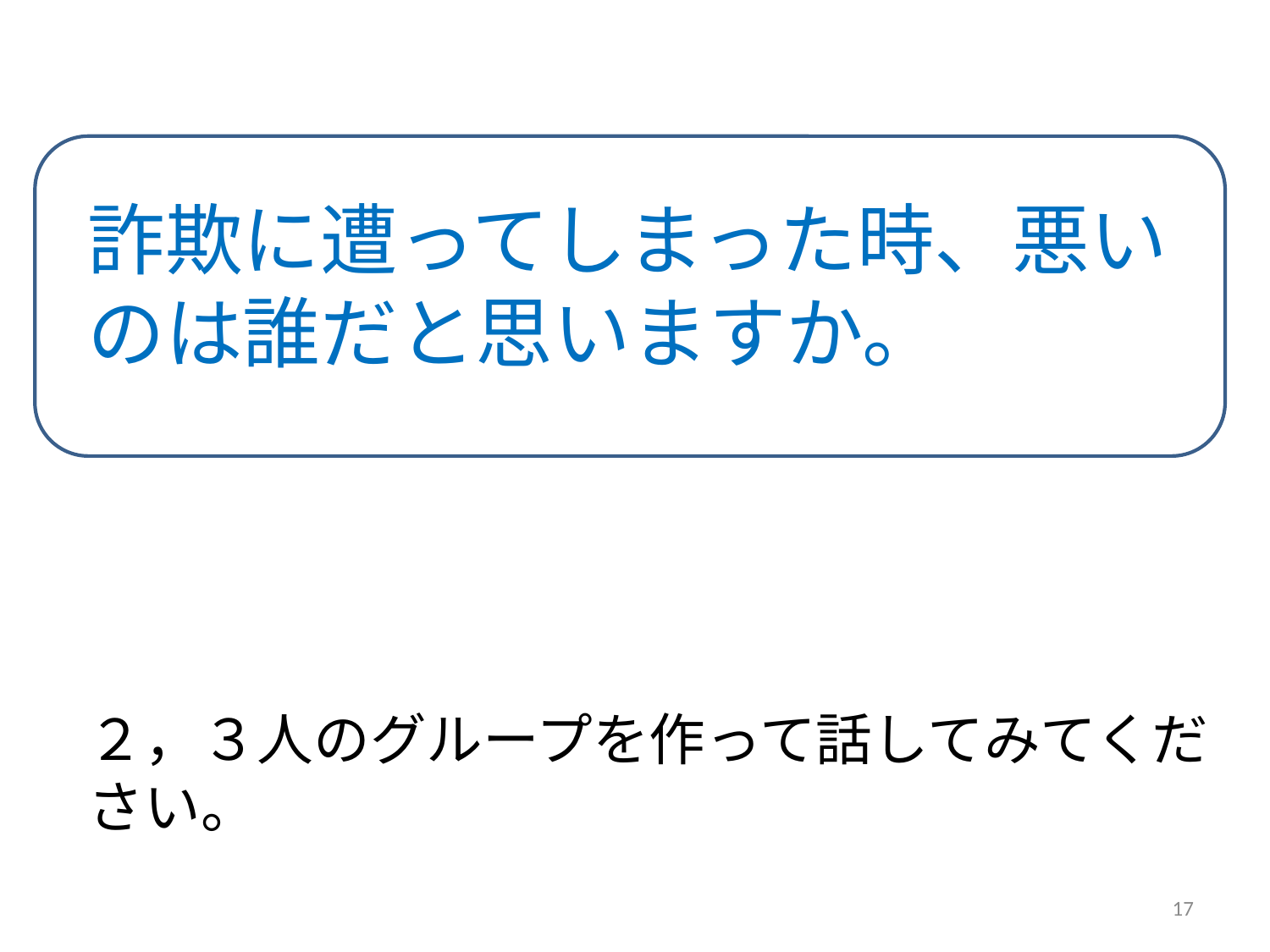

詐欺に遭ってしまった時、悪いのは誰だと思いますか。

２，３人のグループを作って話してみてください。

17